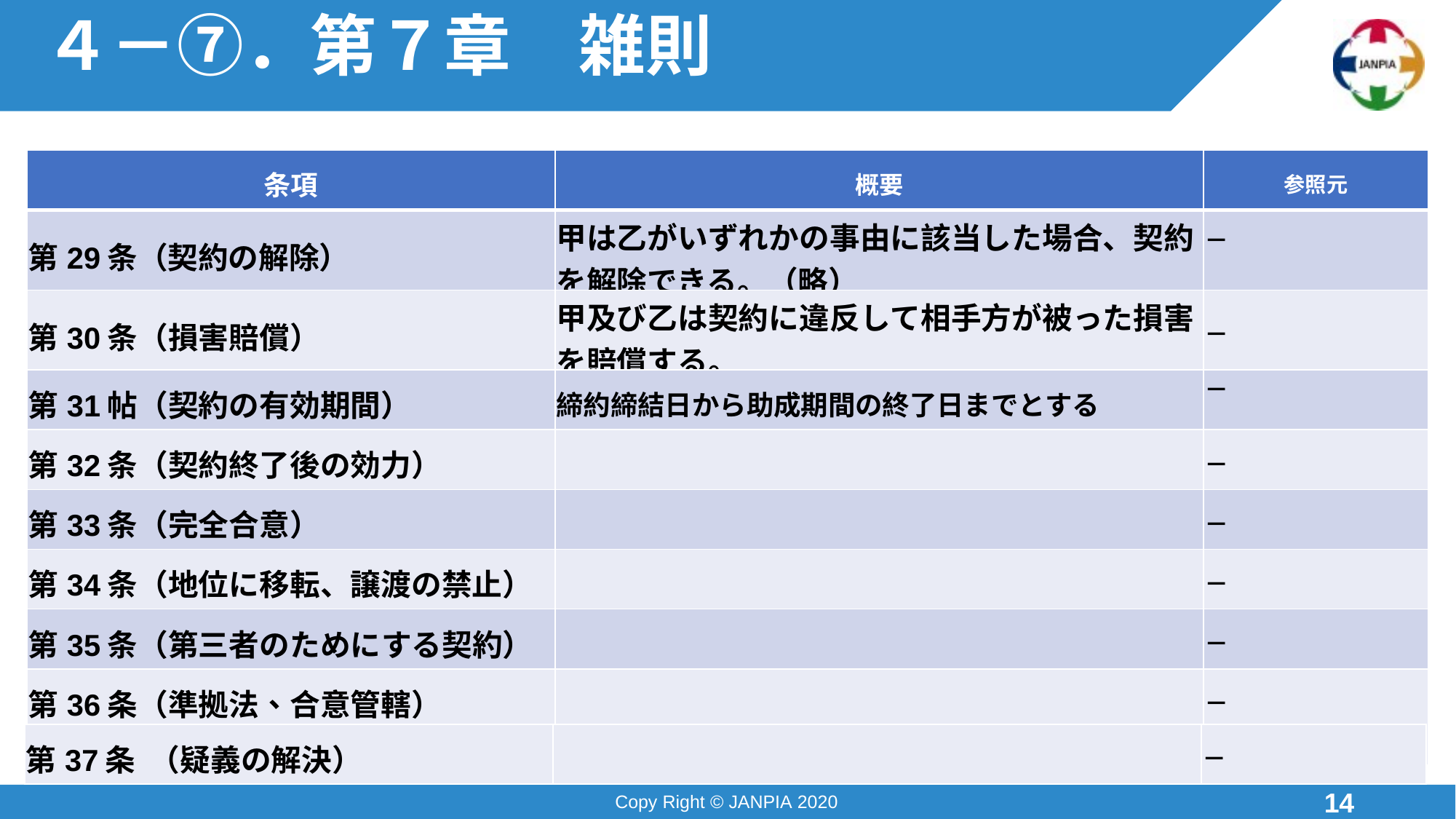

# ４－⑦．第７章	雑則
| 条項 | 概要 | 参照元 |
| --- | --- | --- |
| 第29条（契約の解除） | 甲は乙がいずれかの事由に該当した場合、契約 を解除できる。（略） | － |
| 第30条（損害賠償） | 甲及び乙は契約に違反して相手方が被った損害 を賠償する。 | － |
| 第31帖（契約の有効期間） | 締約締結日から助成期間の終了日までとする | － |
| 第32条（契約終了後の効力） |  | － |
| 第33条（完全合意） |  | － |
| 第34条（地位に移転、譲渡の禁止） |  | － |
| 第35条（第三者のためにする契約） |  | － |
| 第36条（準拠法、合意管轄） |  | － |
| 第37条 （疑義の解決） |  | － |
| --- | --- | --- |
14
Copy Right © JANPIA 2020